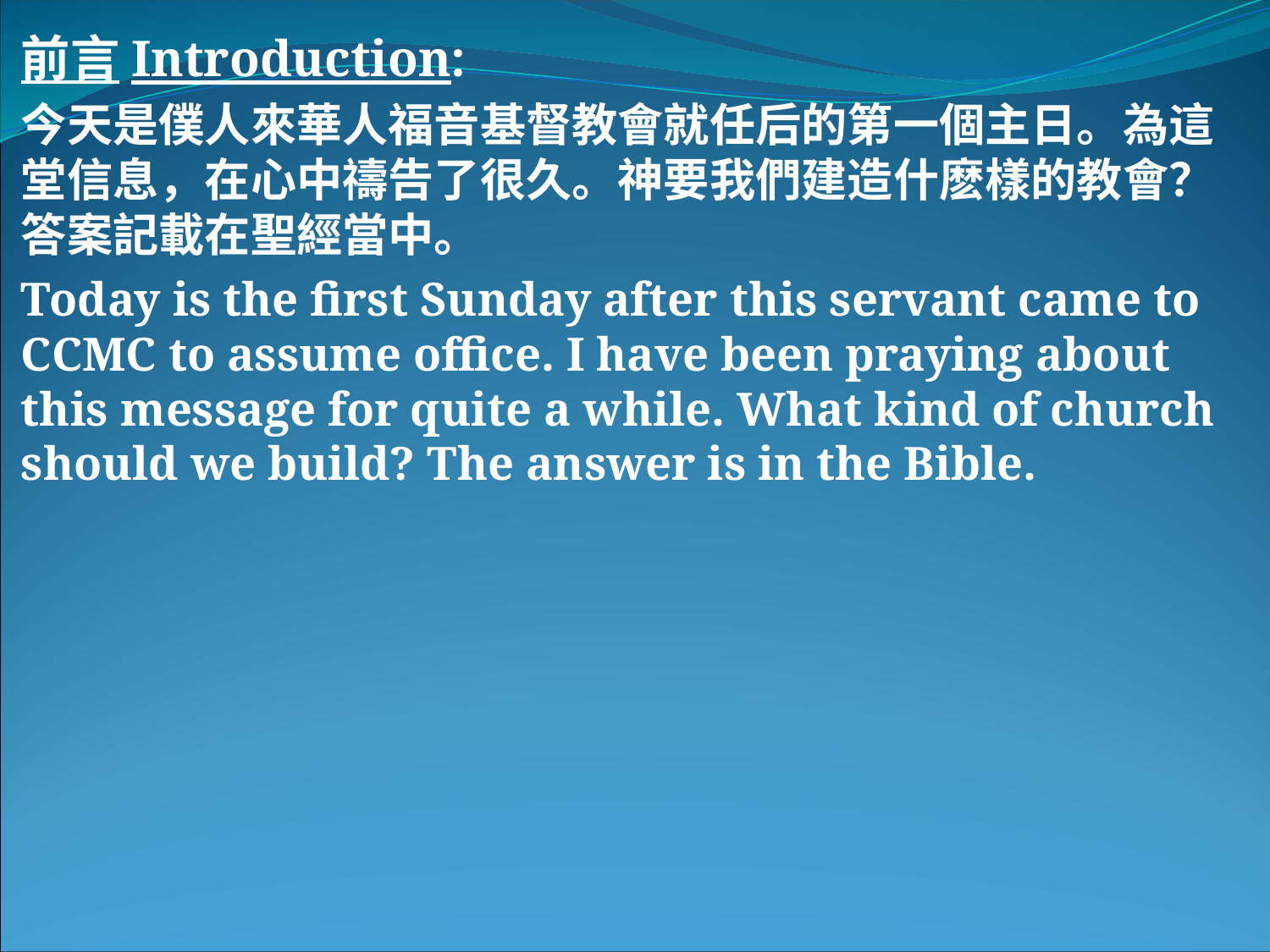

前言Introduction:
今天是僕人來華人福音基督教會就任后的第一個主日。為這堂信息，在心中禱告了很久。神要我們建造什麽樣的教會？答案記載在聖經當中。
Today is the first Sunday after this servant came to CCMC to assume office. I have been praying about this message for quite a while. What kind of church should we build? The answer is in the Bible.
#